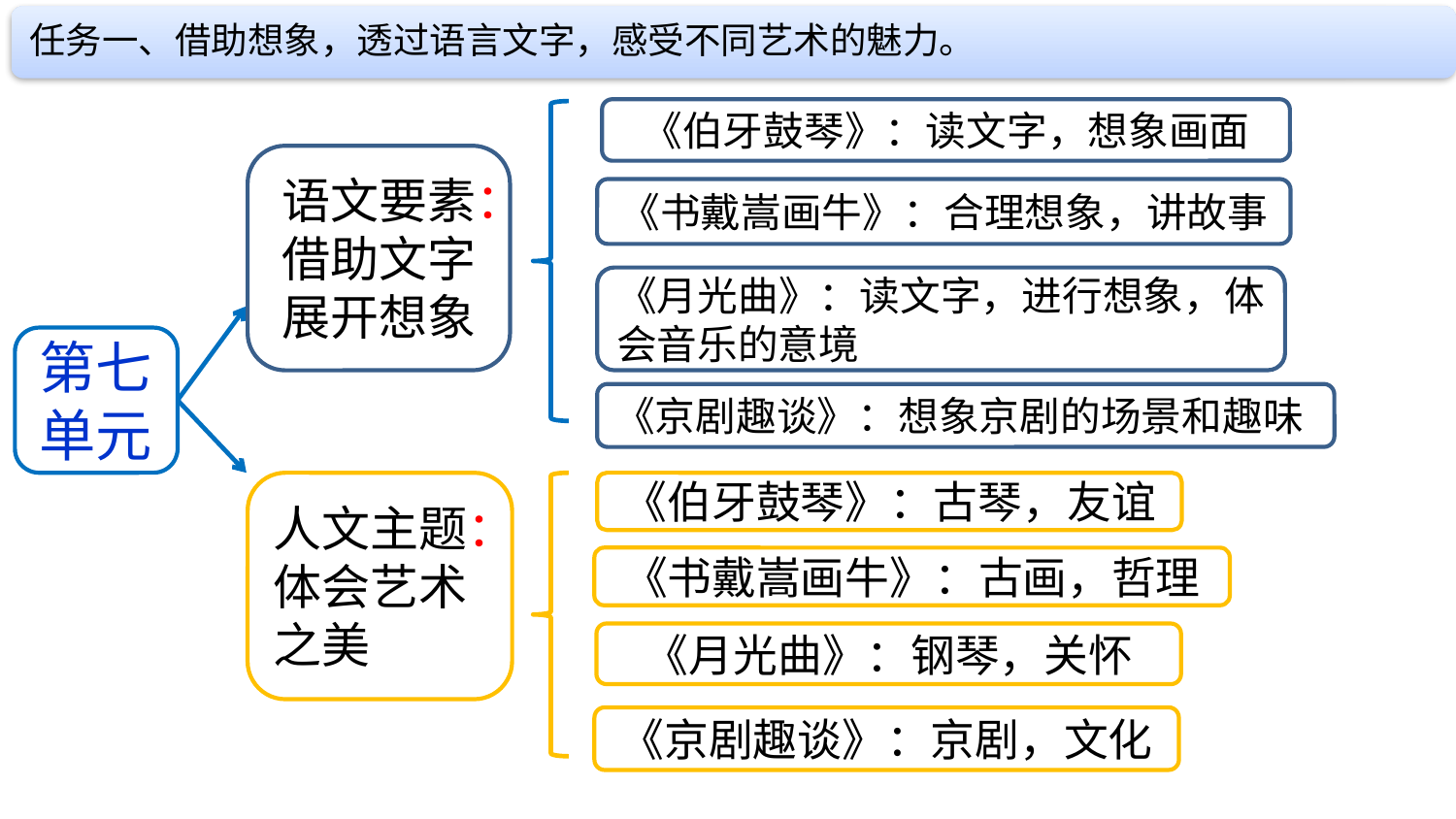

任务一、借助想象，透过语言文字，感受不同艺术的魅力。
《伯牙鼓琴》：读文字，想象画面

语文要素：借助文字展开想象
《书戴嵩画牛》：合理想象，讲故事
《月光曲》：读文字，进行想象，体会音乐的意境
第七单元
《京剧趣谈》：想象京剧的场景和趣味
人文主题：体会艺术之美
《伯牙鼓琴》：古琴，友谊

《书戴嵩画牛》：古画，哲理
《月光曲》：钢琴，关怀
《京剧趣谈》：京剧，文化